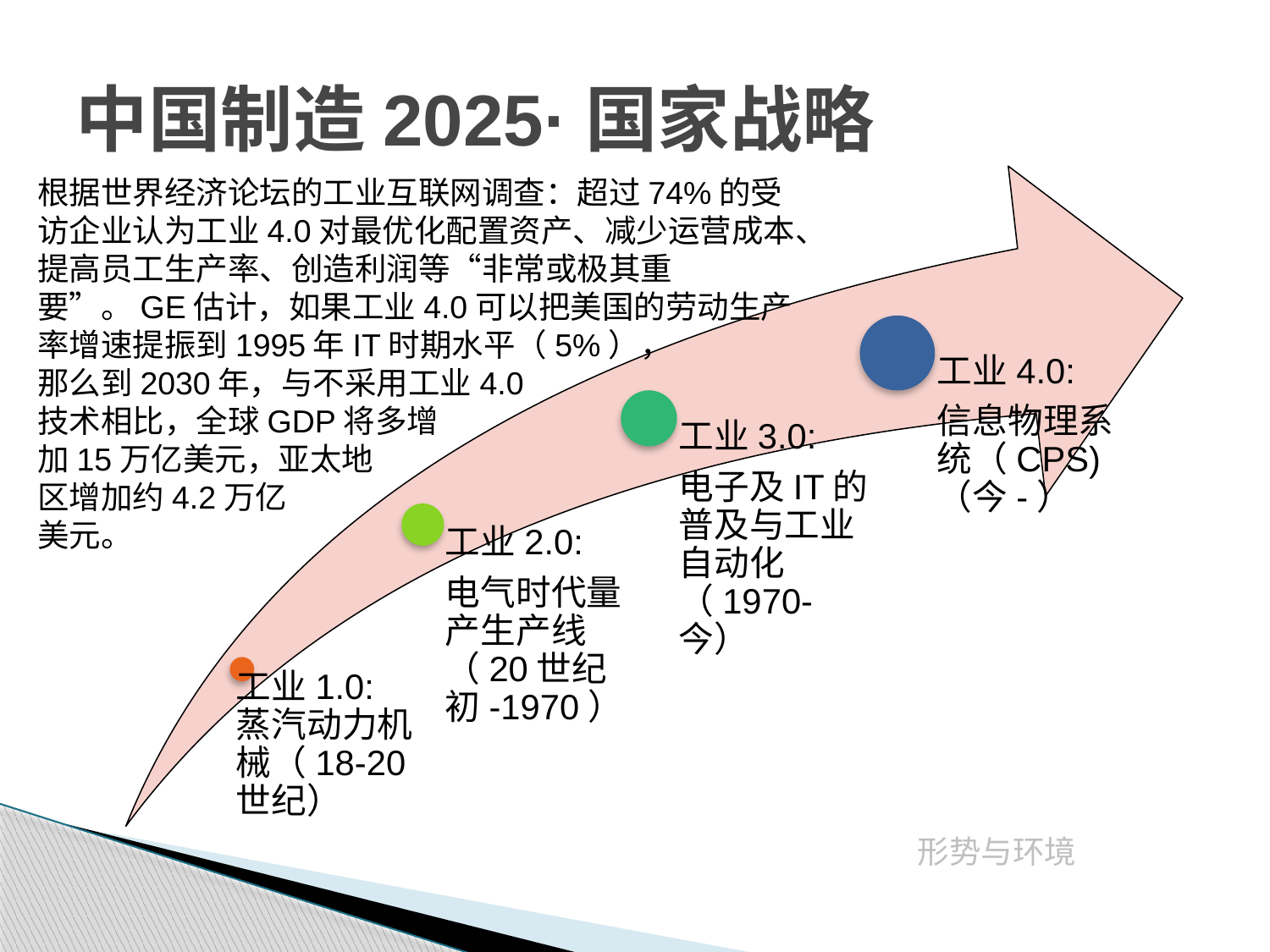

# 中国制造2025·国家战略
根据世界经济论坛的工业互联网调查：超过74%的受访企业认为工业4.0对最优化配置资产、减少运营成本、提高员工生产率、创造利润等“非常或极其重要”。GE估计，如果工业4.0可以把美国的劳动生产
率增速提振到1995年IT时期水平（5%），
那么到2030年，与不采用工业4.0
技术相比，全球GDP将多增
加15万亿美元，亚太地
区增加约4.2万亿
美元。
工业1.0:
蒸汽动力机械（18-20世纪）
工业2.0:
电气时代量产生产线（20世纪初-1970）
工业3.0:
电子及IT的普及与工业自动化（1970-今）
工业4.0:
信息物理系统（CPS) （今-）
形势与环境